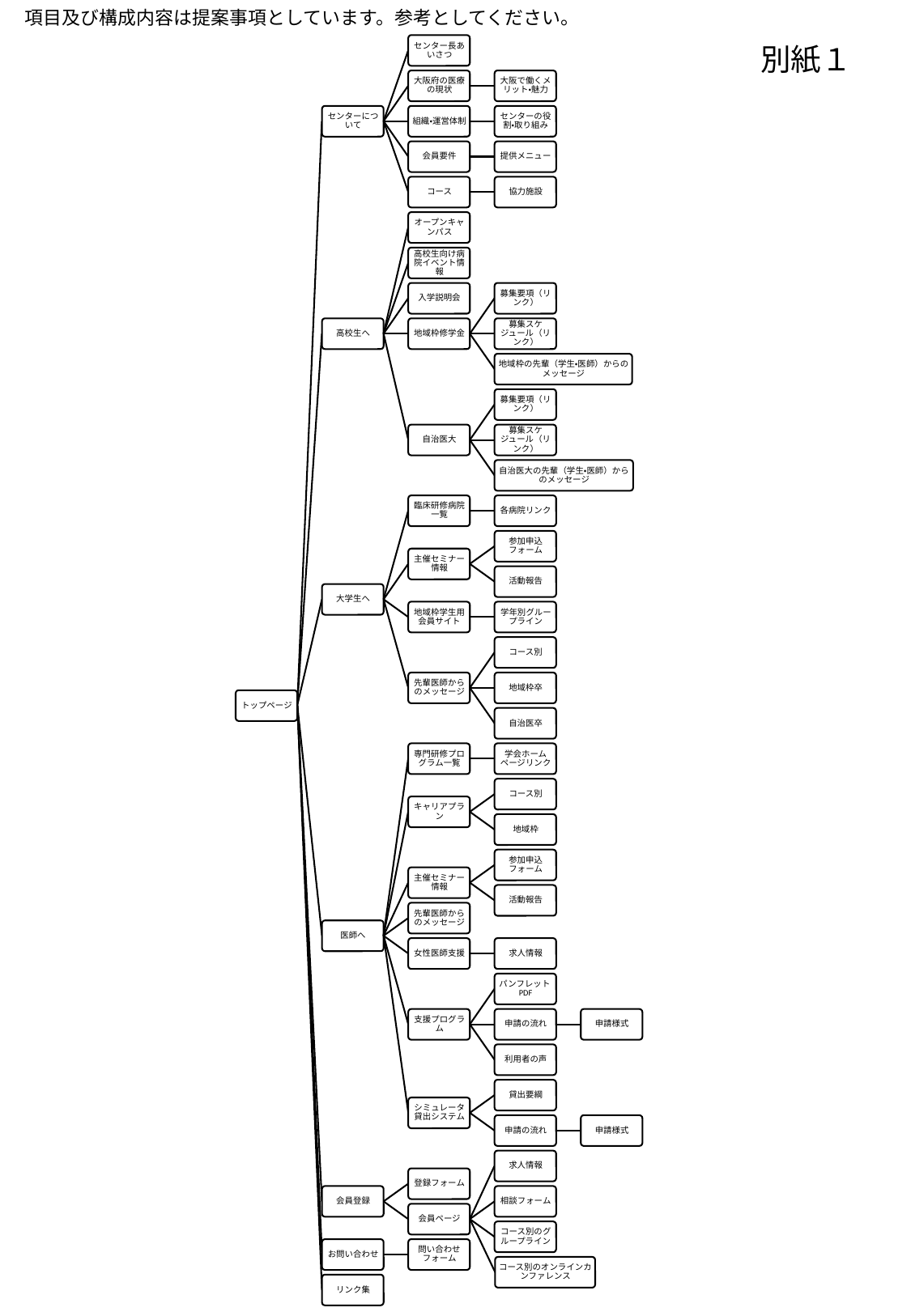

項目及び構成内容は提案事項としています。参考としてください。
トップページ

センターについて

センター長あいさつ

大阪府の医療の現状

大阪で働くメリット・魅力

組織・運営体制

センターの役割・取り組み

会員要件

提供メニュー

コース

協力施設

高校生へ

オープンキャンパス

高校生向け病院イベント情報

入学説明会

地域枠修学金

募集要項（リンク）

募集スケジュール（リンク）

地域枠の先輩（学生・医師）からのメッセージ

自治医大

募集要項（リンク）

募集スケジュール（リンク）

自治医大の先輩（学生・医師）からのメッセージ

大学生へ

臨床研修病院一覧

各病院リンク

主催セミナー情報

参加申込フォーム

活動報告

地域枠学生用会員サイト

学年別グループライン

先輩医師からのメッセージ

コース別

地域枠卒

自治医卒

医師へ

専門研修プログラム一覧

学会ホームページリンク

キャリアプラン

コース別

地域枠

主催セミナー情報

参加申込フォーム

活動報告

先輩医師からのメッセージ

女性医師支援

求人情報

支援プログラム

パンフレットPDF

申請の流れ

申請様式

利用者の声

シミュレータ貸出システム

貸出要綱

申請の流れ

申請様式

会員登録

登録フォーム

会員ページ

求人情報

相談フォーム

コース別のグループライン

コース別のオンラインカンファレンス

お問い合わせ

問い合わせフォーム

リンク集
別紙１